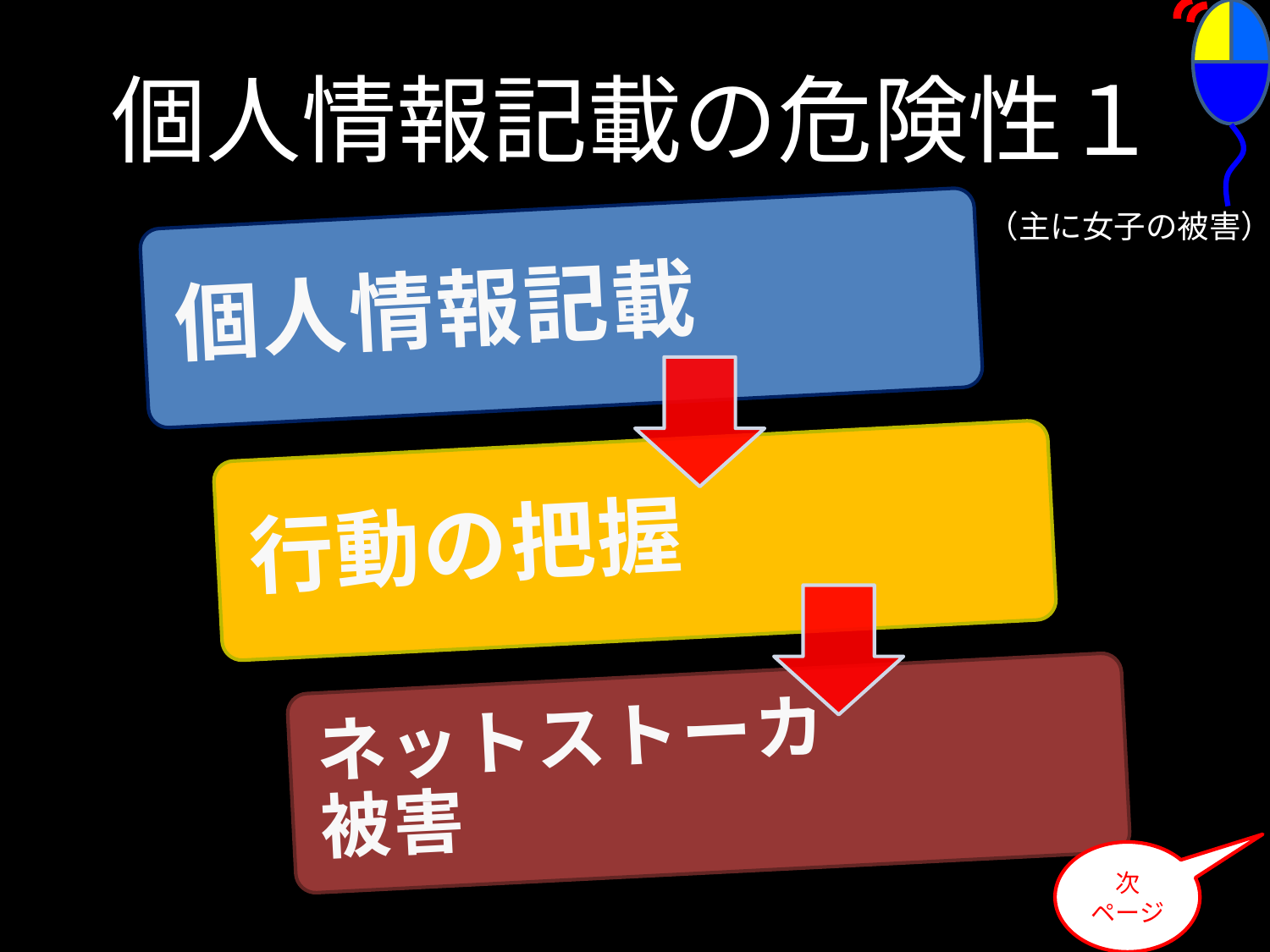

# 個人情報記載の危険性１
（主に女子の被害）
個人情報記載

行動の把握

ネットストーカ被害
次
ページ